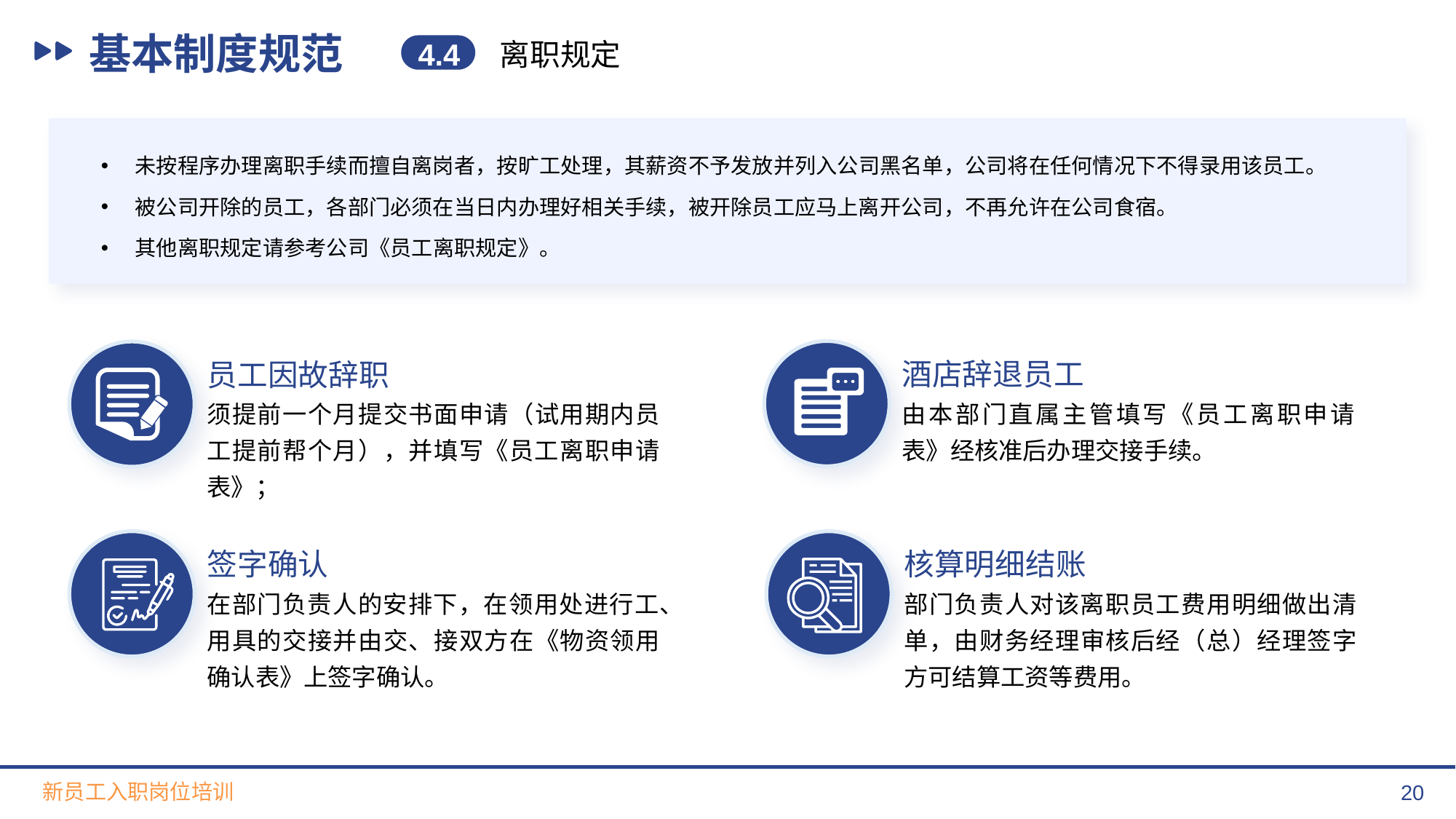

基本制度规范
4.4
离职规定

未按程序办理离职手续而擅自离岗者，按旷工处理，其薪资不予发放并列入公司黑名单，公司将在任何情况下不得录用该员工。
被公司开除的员工，各部门必须在当日内办理好相关手续，被开除员工应马上离开公司，不再允许在公司食宿。
其他离职规定请参考公司《员工离职规定》。
酒店辞退员工
由本部门直属主管填写《员工离职申请表》经核准后办理交接手续。

员工因故辞职
须提前一个月提交书面申请（试用期内员工提前帮个月），并填写《员工离职申请表》；

签字确认
在部门负责人的安排下，在领用处进行工、用具的交接并由交、接双方在《物资领用确认表》上签字确认。
核算明细结账
部门负责人对该离职员工费用明细做出清单，由财务经理审核后经（总）经理签字方可结算工资等费用。